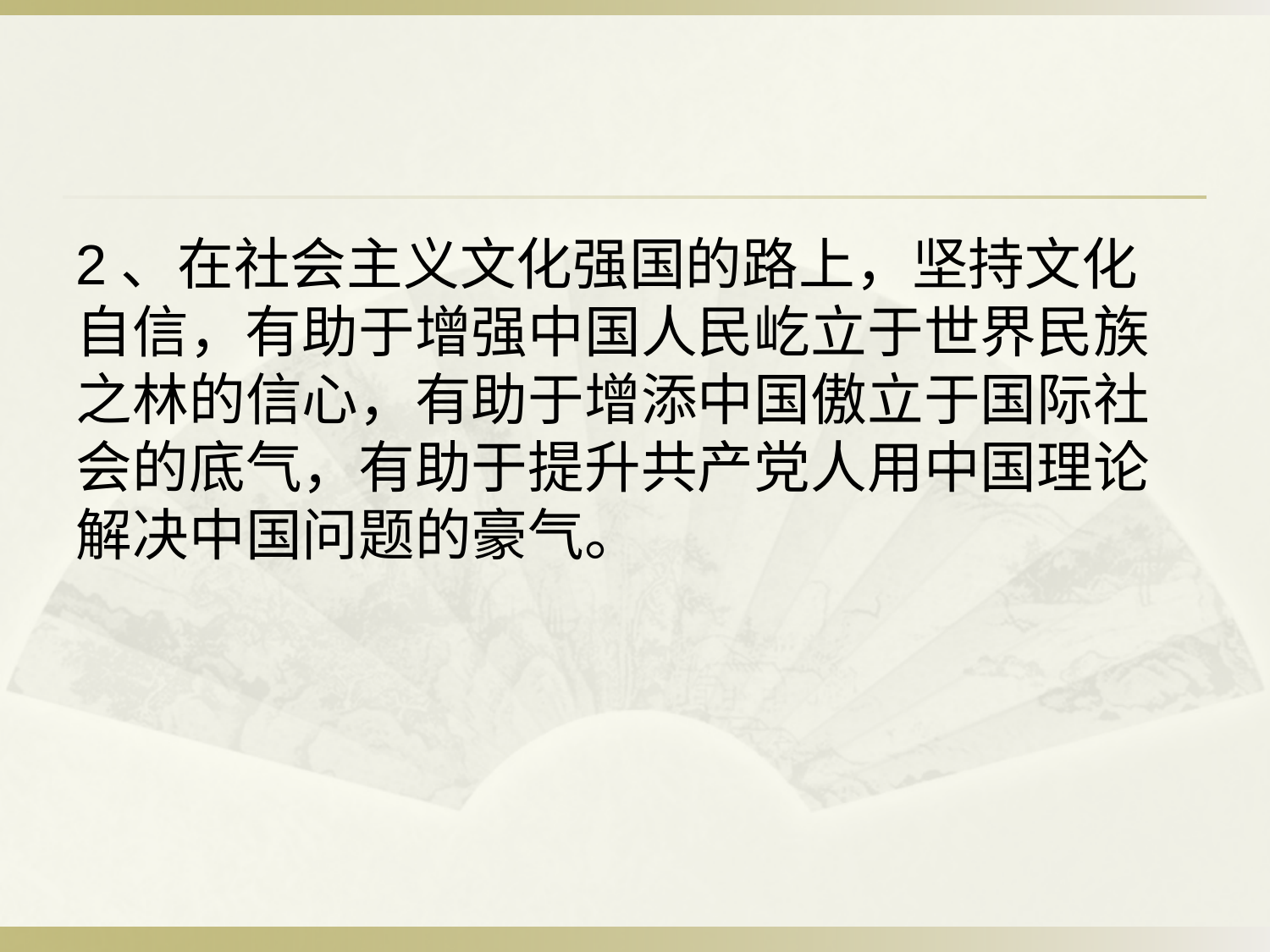

2、在社会主义文化强国的路上，坚持文化自信，有助于增强中国人民屹立于世界民族之林的信心，有助于增添中国傲立于国际社会的底气，有助于提升共产党人用中国理论解决中国问题的豪气。